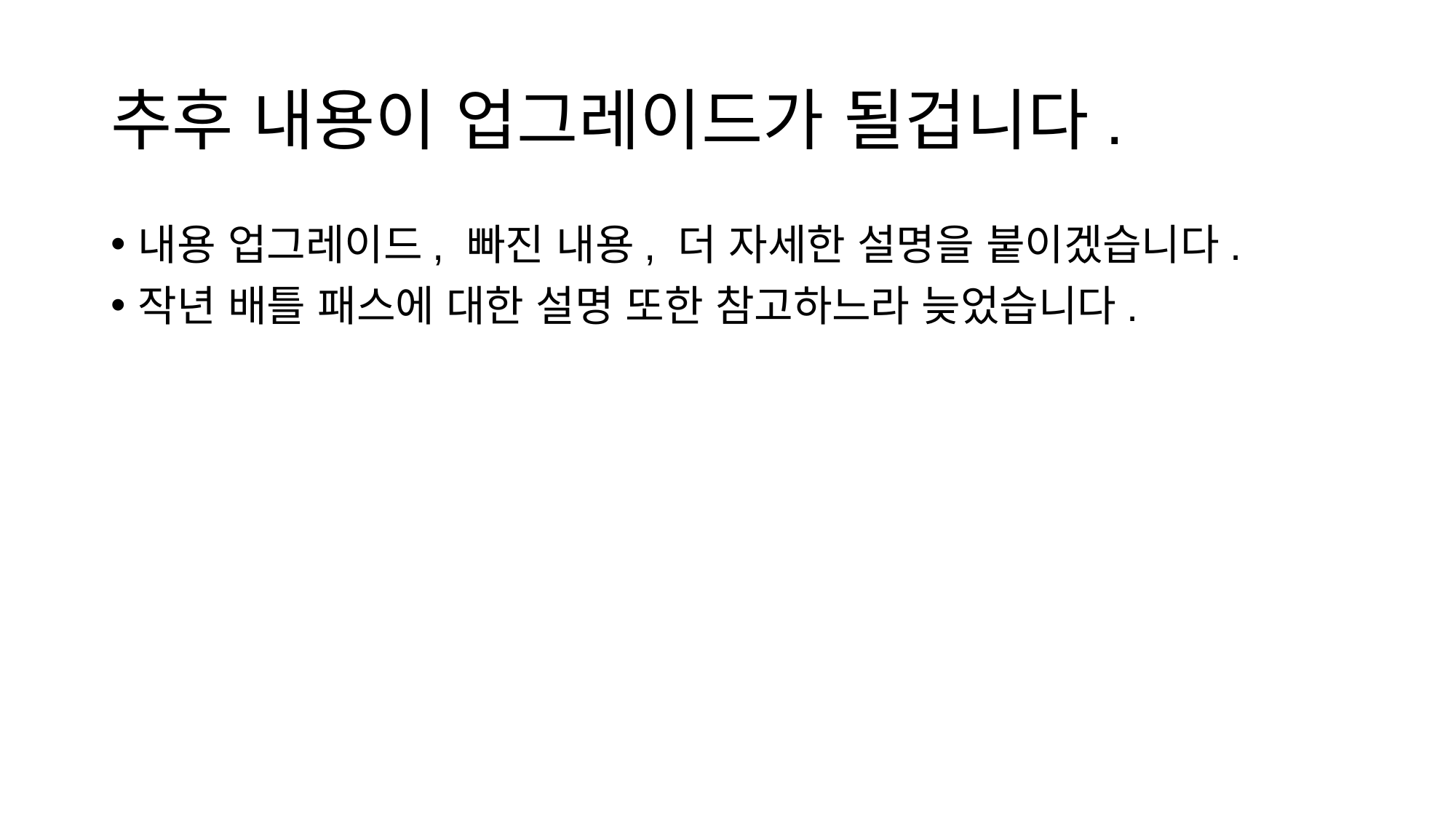

# 추후 내용이 업그레이드가 될겁니다.
내용 업그레이드, 빠진 내용, 더 자세한 설명을 붙이겠습니다.
작년 배틀 패스에 대한 설명 또한 참고하느라 늦었습니다.